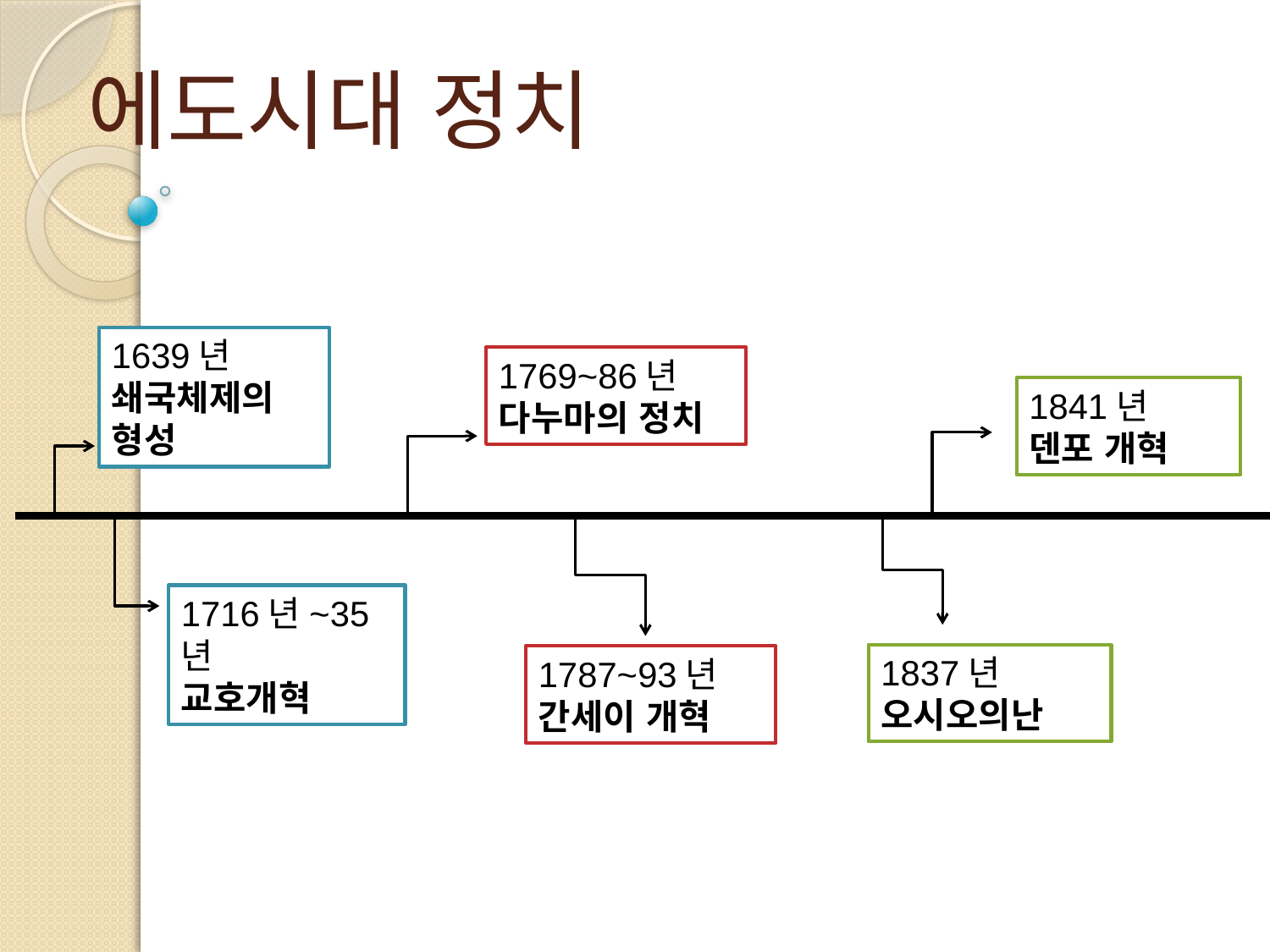

에도시대 정치
1639년
쇄국체제의 형성
1769~86년
다누마의 정치
1841년
덴포 개혁
1716년~35년
교호개혁
1837년
오시오의난
1787~93년
간세이 개혁